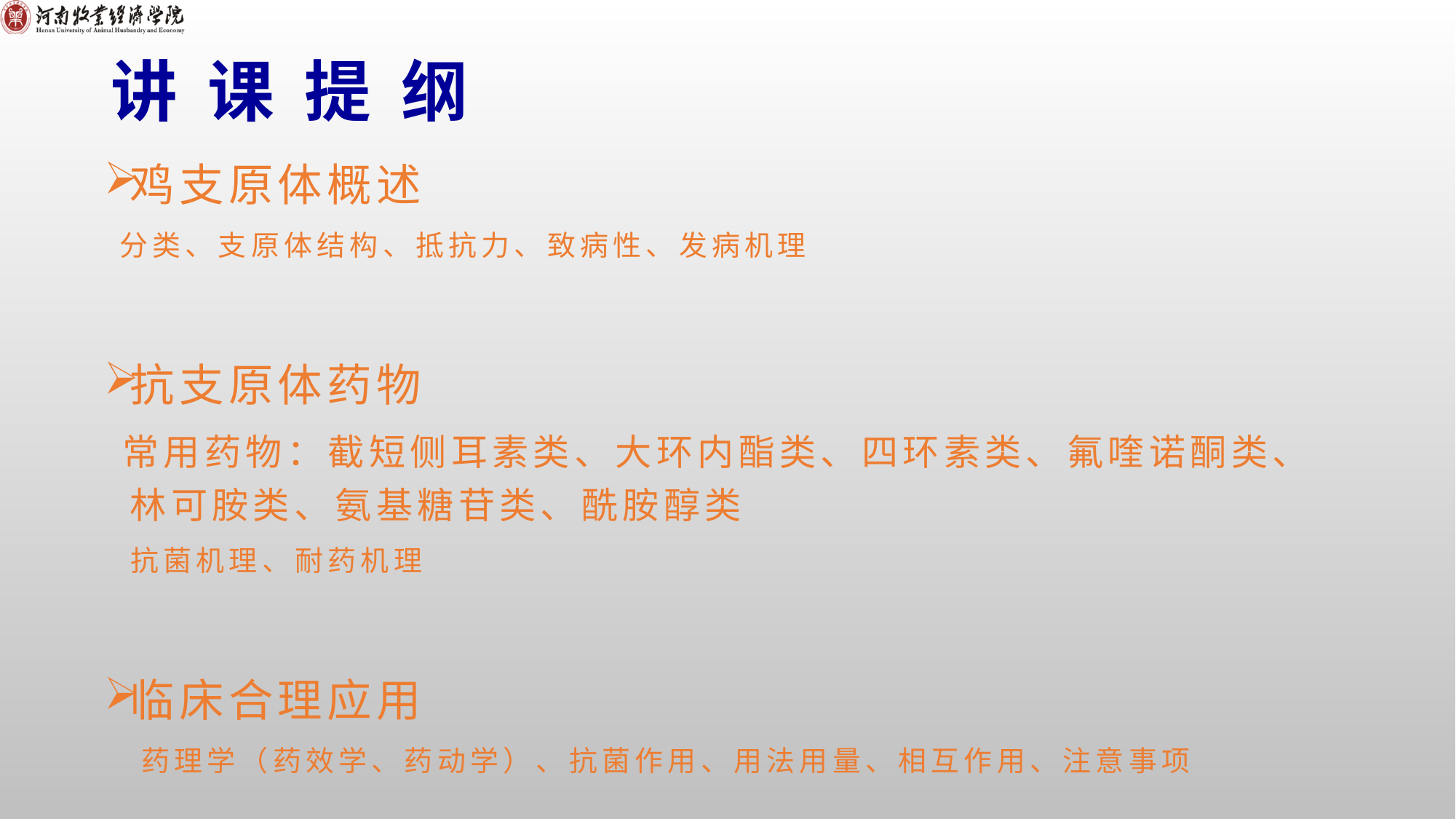

# 讲  课  提  纲
鸡支原体概述
 分类、支原体结构、抵抗力、致病性、发病机理

抗支原体药物
 常用药物：截短侧耳素类、大环内酯类、四环素类、氟喹诺酮类、林可胺类、氨基糖苷类、酰胺醇类
  抗菌机理、耐药机理

临床合理应用
   药理学（药效学、药动学）、抗菌作用、用法用量、相互作用、注意事项